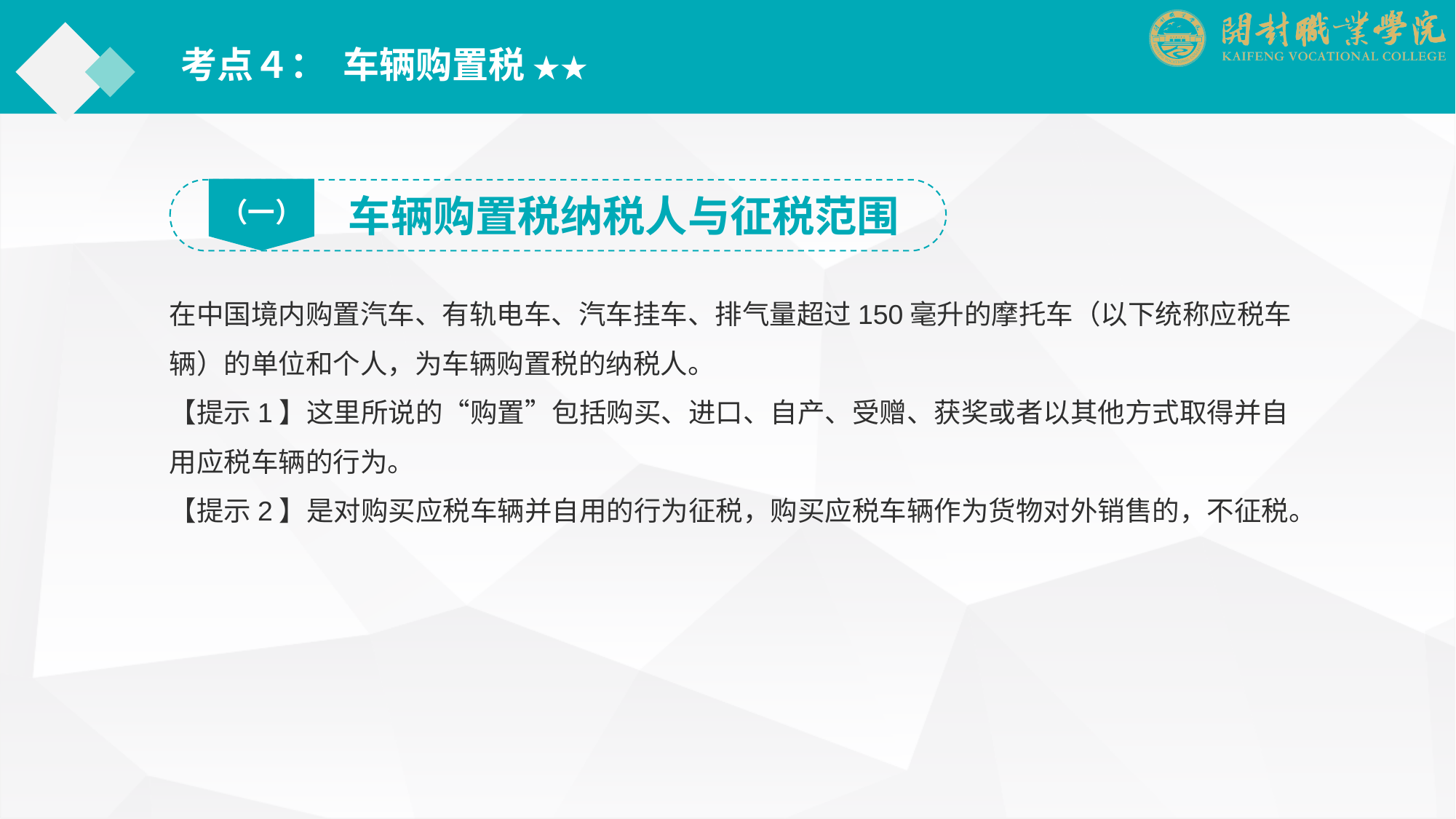

考点４：  车辆购置税 ★★
（一）

车辆购置税纳税人与征税范围
在中国境内购置汽车、有轨电车、汽车挂车、排气量超过150毫升的摩托车（以下统称应税车辆）的单位和个人，为车辆购置税的纳税人。
【提示1】这里所说的“购置”包括购买、进口、自产、受赠、获奖或者以其他方式取得并自用应税车辆的行为。
【提示2】是对购买应税车辆并自用的行为征税，购买应税车辆作为货物对外销售的，不征税。